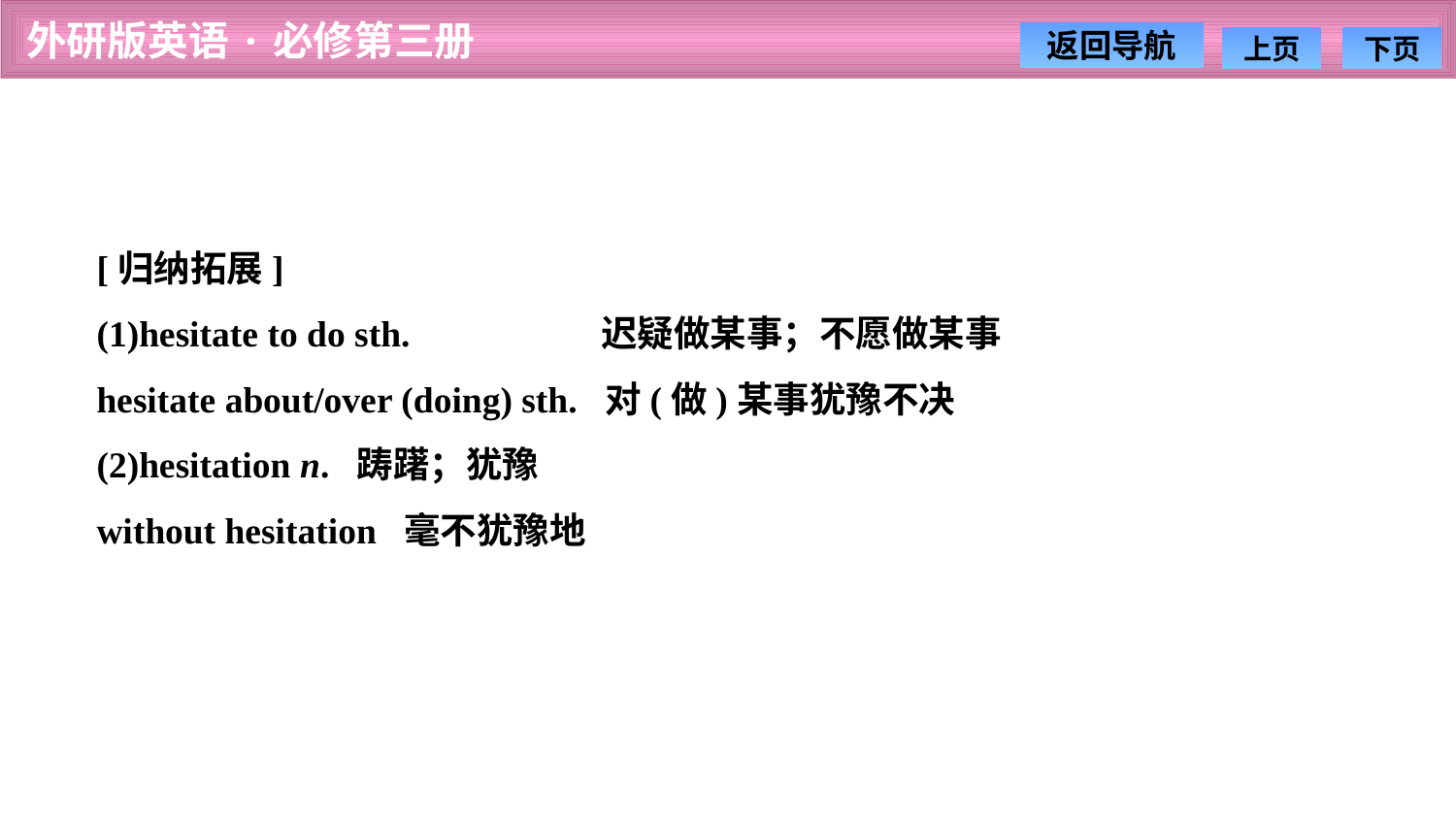

[归纳拓展]
(1)hesitate to do sth.　　　　　迟疑做某事；不愿做某事
hesitate about/over (doing) sth.  对(做)某事犹豫不决
(2)hesitation n.  踌躇；犹豫
without hesitation  毫不犹豫地